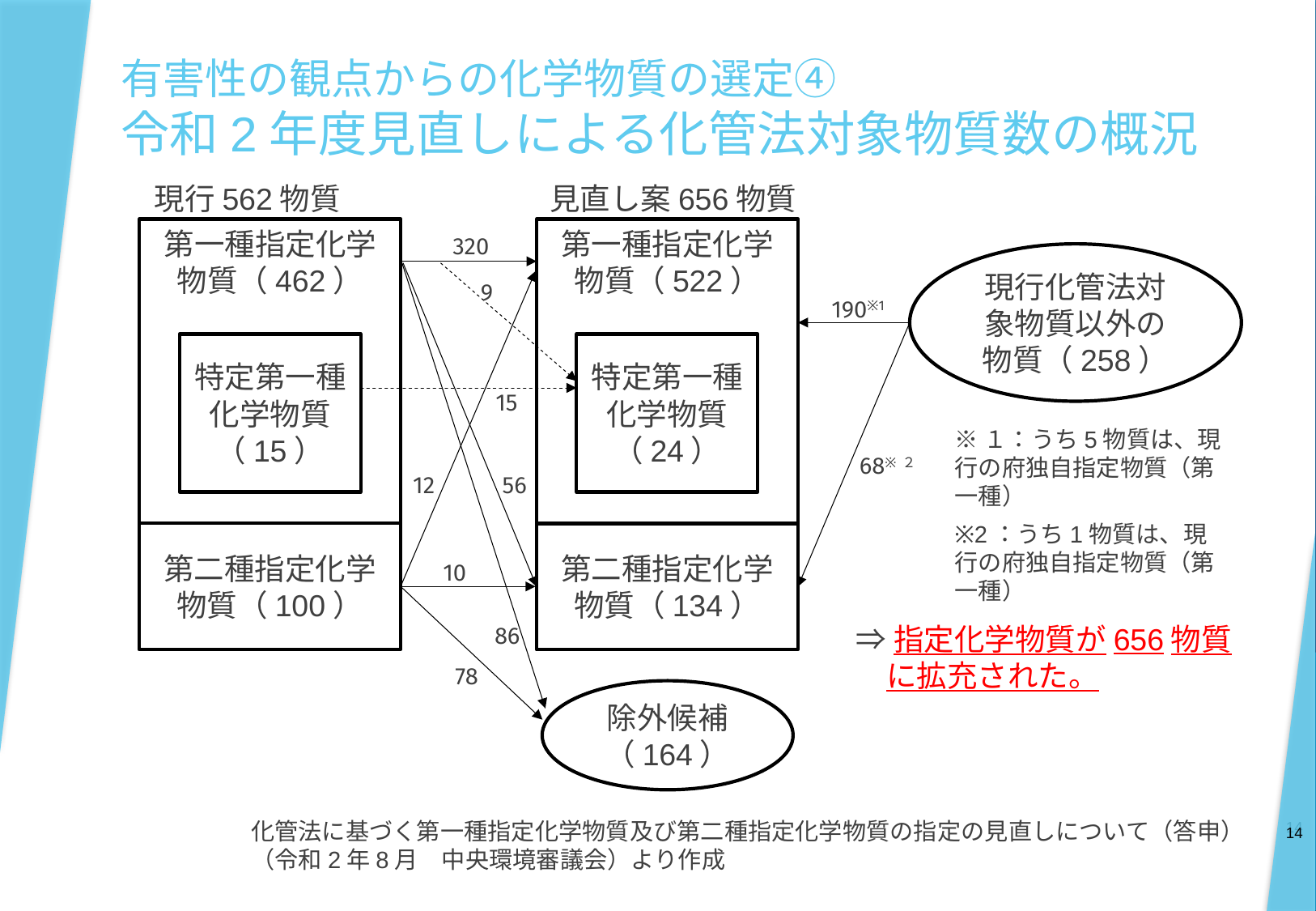

有害性の観点からの化学物質の選定④
令和2年度見直しによる化管法対象物質数の概況
見直し案656物質
現行562物質
第一種指定化学物質（462）
第一種指定化学物質（522）
320
現行化管法対象物質以外の物質（258）
9
190※1
特定第一種化学物質（15）
特定第一種化学物質（24）
15
※１：うち5物質は、現行の府独自指定物質（第一種）
※2：うち1物質は、現行の府独自指定物質（第一種）
68※２
12
56
第二種指定化学物質（100）
第二種指定化学物質（134）

10
⇒指定化学物質が656物質
　に拡充された。
86
78
除外候補（164）
14
14
化管法に基づく第一種指定化学物質及び第二種指定化学物質の指定の見直しについて（答申）
（令和2年8月　中央環境審議会）より作成